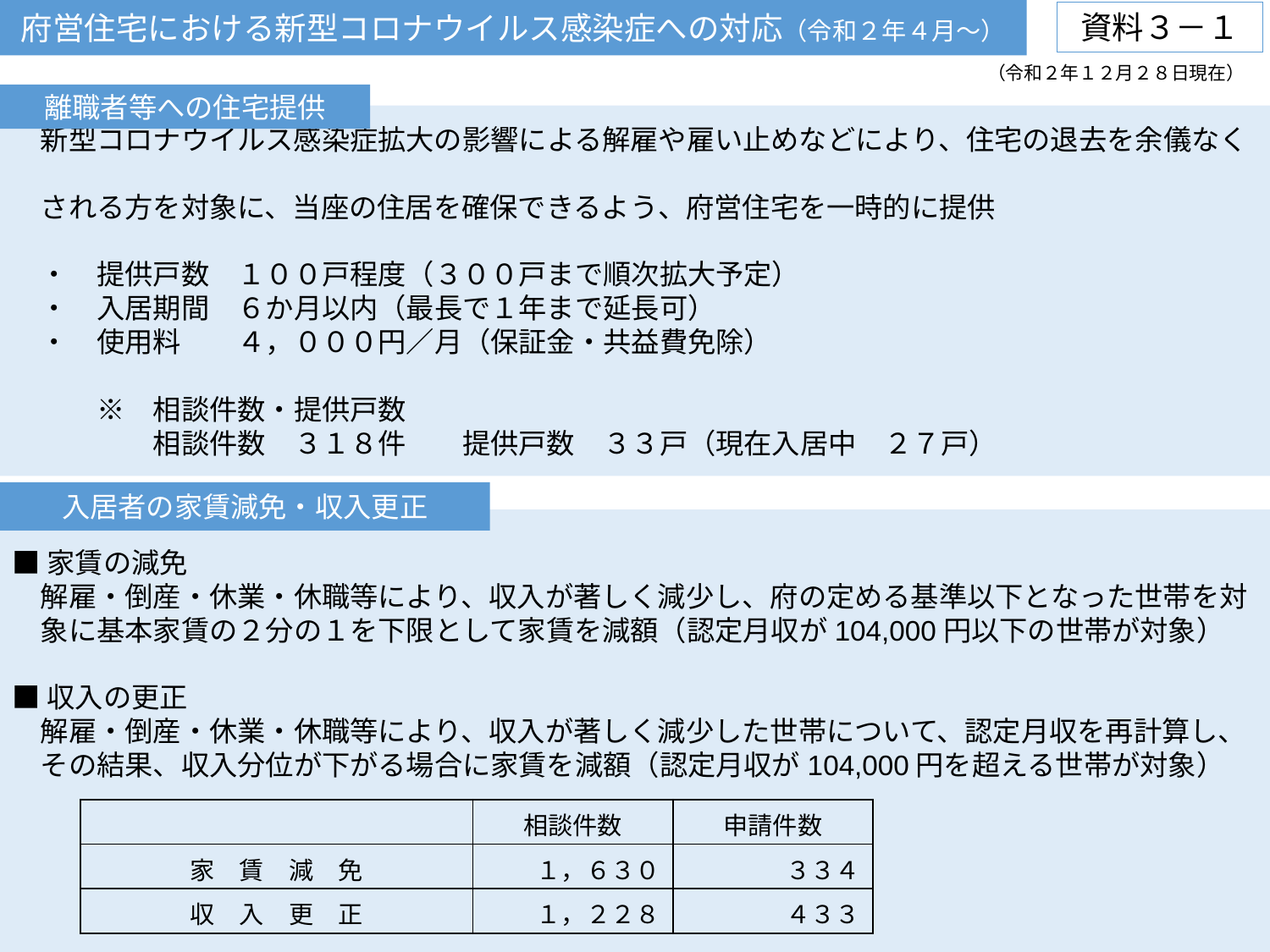

府営住宅における新型コロナウイルス感染症への対応（令和２年４月～）
資料３－１
（令和２年１２月２８日現在）
離職者等への住宅提供
　新型コロナウイルス感染症拡大の影響による解雇や雇い止めなどにより、住宅の退去を余儀なく
　される方を対象に、当座の住居を確保できるよう、府営住宅を一時的に提供

　・　提供戸数　１００戸程度（３００戸まで順次拡大予定）
　・　入居期間　６か月以内（最長で１年まで延長可）
　・　使用料　　４，０００円／月（保証金・共益費免除）

　　　※　相談件数・提供戸数
　　　　　相談件数　３１８件　　提供戸数　３３戸（現在入居中　２７戸）
入居者の家賃減免・収入更正
■家賃の減免
　解雇・倒産・休業・休職等により、収入が著しく減少し、府の定める基準以下となった世帯を対
　象に基本家賃の２分の１を下限として家賃を減額（認定月収が104,000円以下の世帯が対象）

■収入の更正
　解雇・倒産・休業・休職等により、収入が著しく減少した世帯について、認定月収を再計算し、
　その結果、収入分位が下がる場合に家賃を減額（認定月収が104,000円を超える世帯が対象）

|  | 相談件数 | 申請件数 |
| --- | --- | --- |
| 家　賃　減　免 | １，６３０ | ３３４ |
| 収　入　更　正 | １，２２８ | ４３３ |